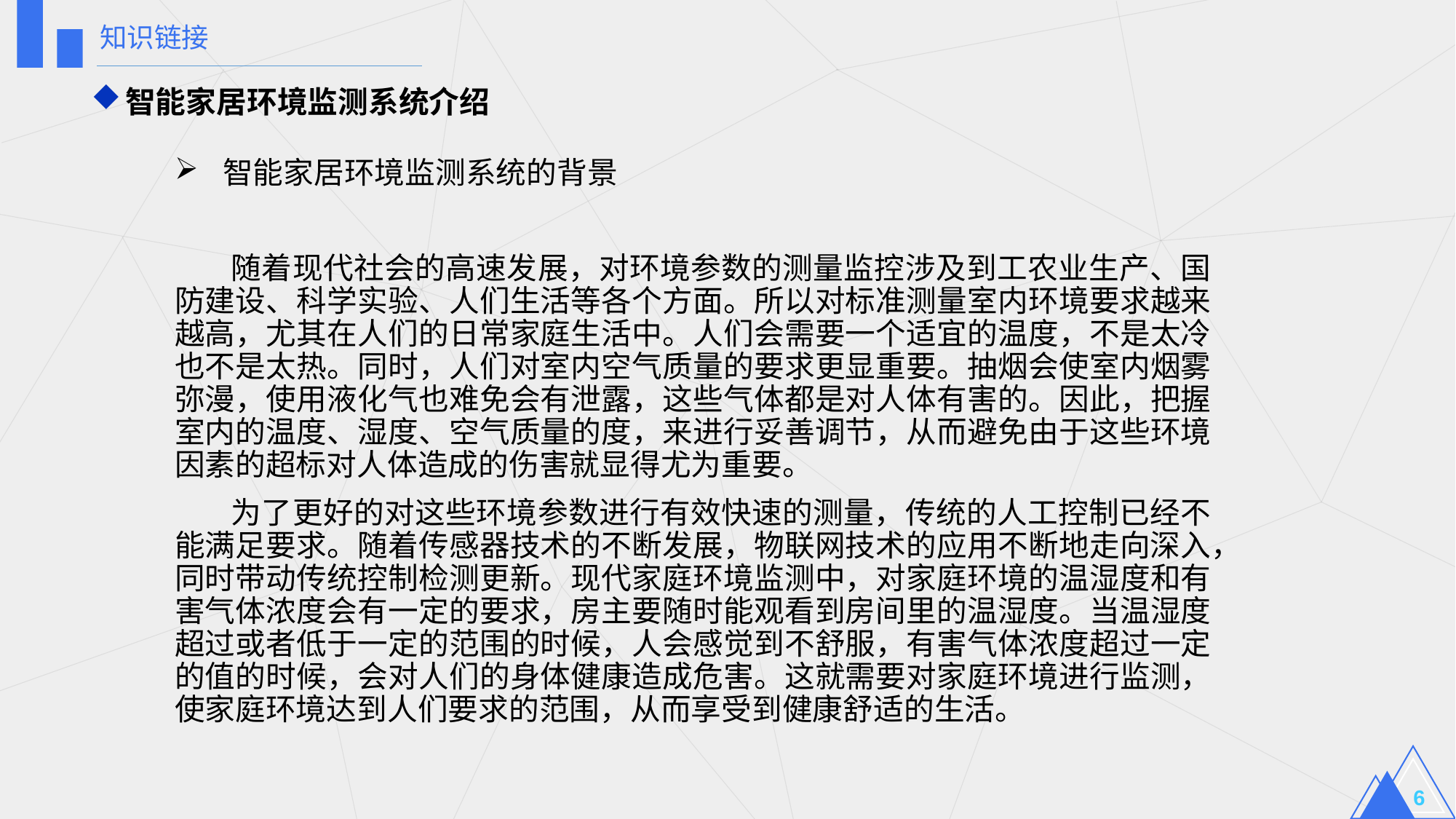

知识链接
智能家居环境监测系统介绍
  智能家居环境监测系统的背景

       随着现代社会的高速发展，对环境参数的测量监控涉及到工农业生产、国防建设、科学实验、人们生活等各个方面。所以对标准测量室内环境要求越来越高，尤其在人们的日常家庭生活中。人们会需要一个适宜的温度，不是太冷也不是太热。同时，人们对室内空气质量的要求更显重要。抽烟会使室内烟雾弥漫，使用液化气也难免会有泄露，这些气体都是对人体有害的。因此，把握室内的温度、湿度、空气质量的度，来进行妥善调节，从而避免由于这些环境因素的超标对人体造成的伤害就显得尤为重要。
       为了更好的对这些环境参数进行有效快速的测量，传统的人工控制已经不能满足要求。随着传感器技术的不断发展，物联网技术的应用不断地走向深入，同时带动传统控制检测更新。现代家庭环境监测中，对家庭环境的温湿度和有害气体浓度会有一定的要求，房主要随时能观看到房间里的温湿度。当温湿度超过或者低于一定的范围的时候，人会感觉到不舒服，有害气体浓度超过一定的值的时候，会对人们的身体健康造成危害。这就需要对家庭环境进行监测，使家庭环境达到人们要求的范围，从而享受到健康舒适的生活。

6